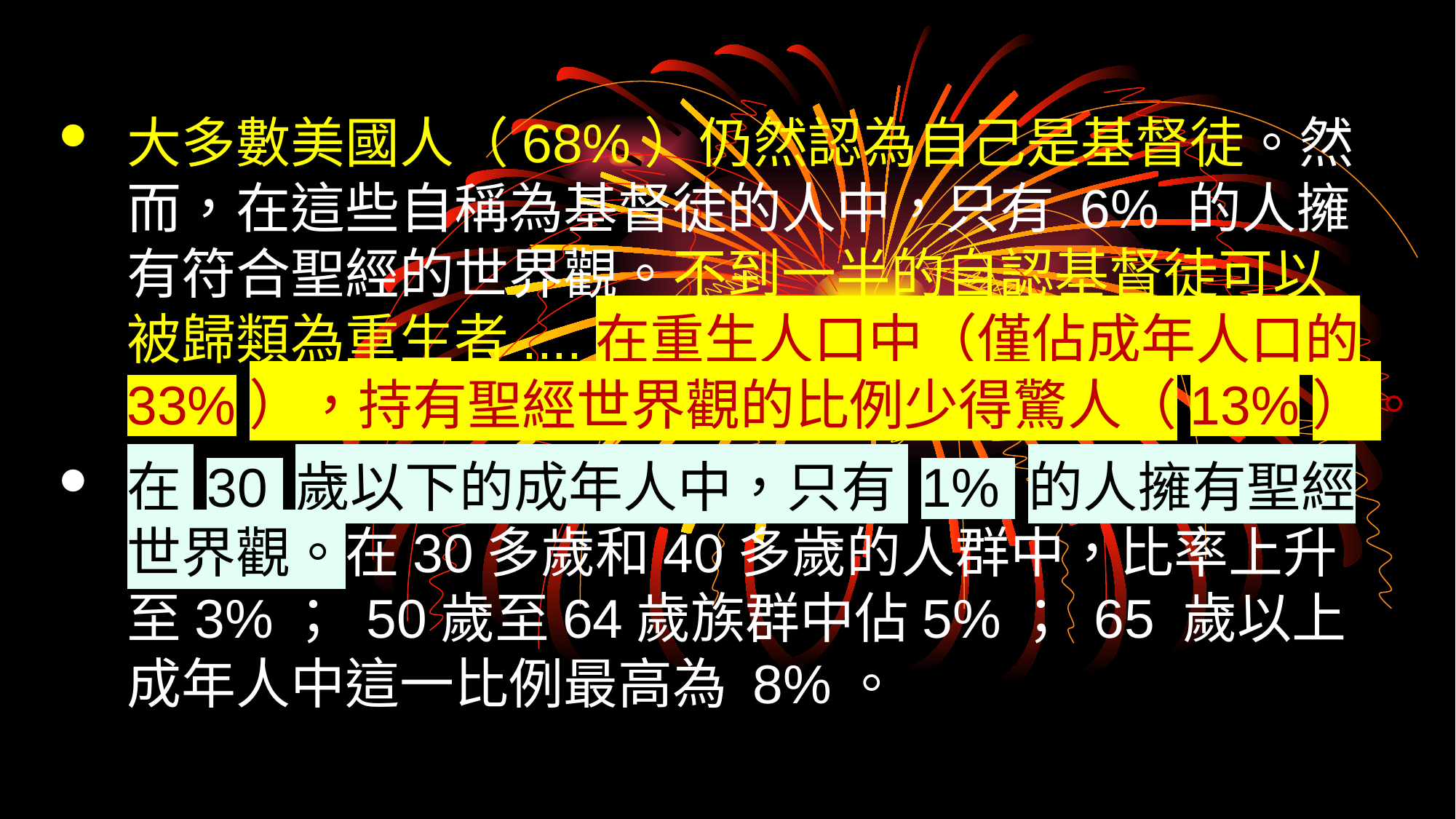

大多數美國人（68%）仍然認為自己是基督徒。然而，在這些自稱為基督徒的人中，只有 6% 的人擁有符合聖經的世界觀。不到一半的自認基督徒可以被歸類為重生者....在重生人口中（僅佔成年人口的 33%），持有聖經世界觀的比例少得驚人（13%）。
在 30 歲以下的成年人中，只有 1% 的人擁有聖經世界觀。在30多歲和40多歲的人群中，比率上升至3%； 50歲至64歲族群中佔5%； 65 歲以上成年人中這一比例最高為 8%。